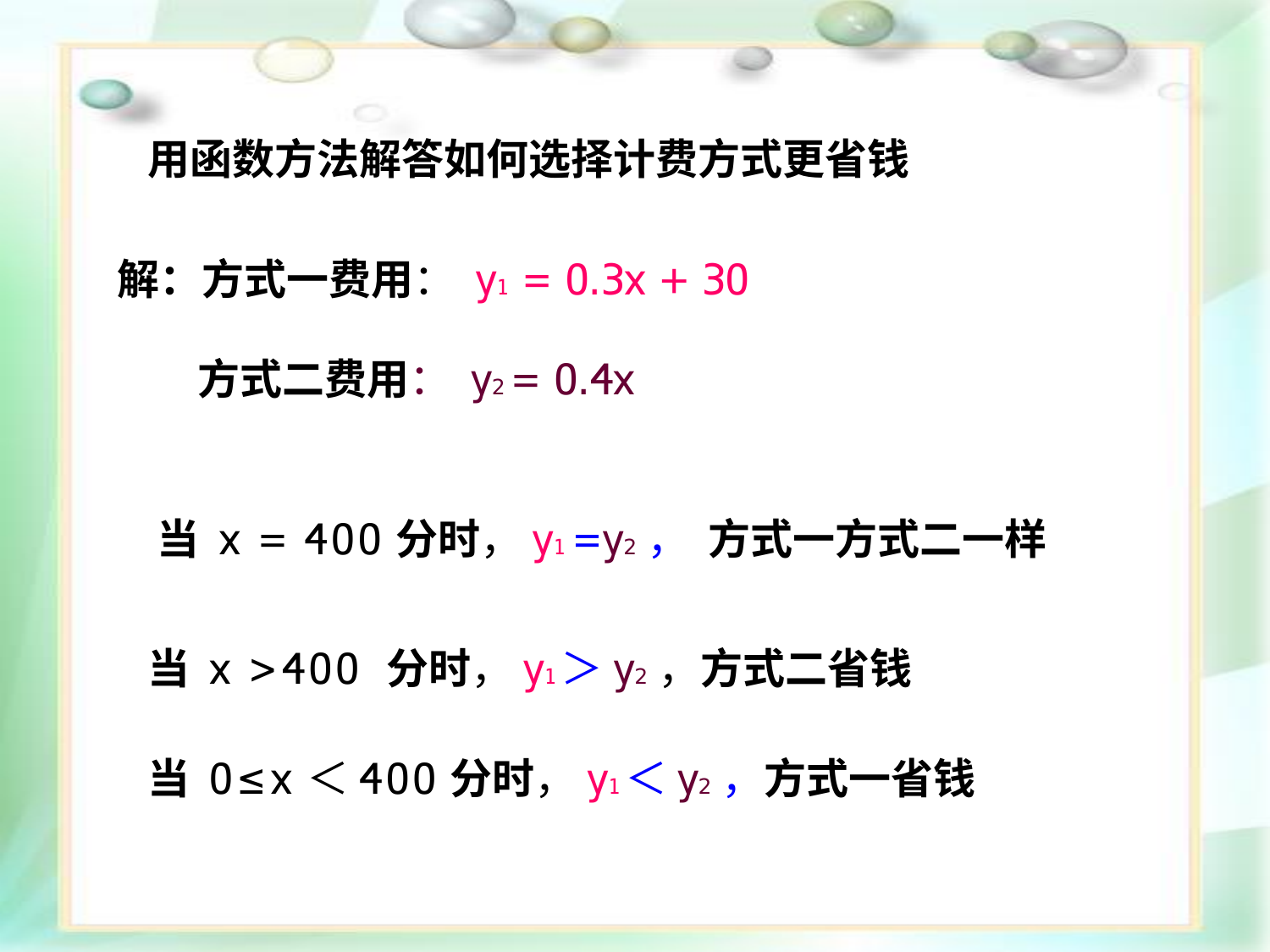

用函数方法解答如何选择计费方式更省钱
解：方式一费用： y1 = 0.3x + 30
方式二费用： y2 = 0.4x
当 x = 400分时，y1 =y2 ，    方式一方式二一样
当 x >400 分时，y1＞y2 ，方式二省钱
当 0≤x＜400分时，y1＜y2 ，方式一省钱